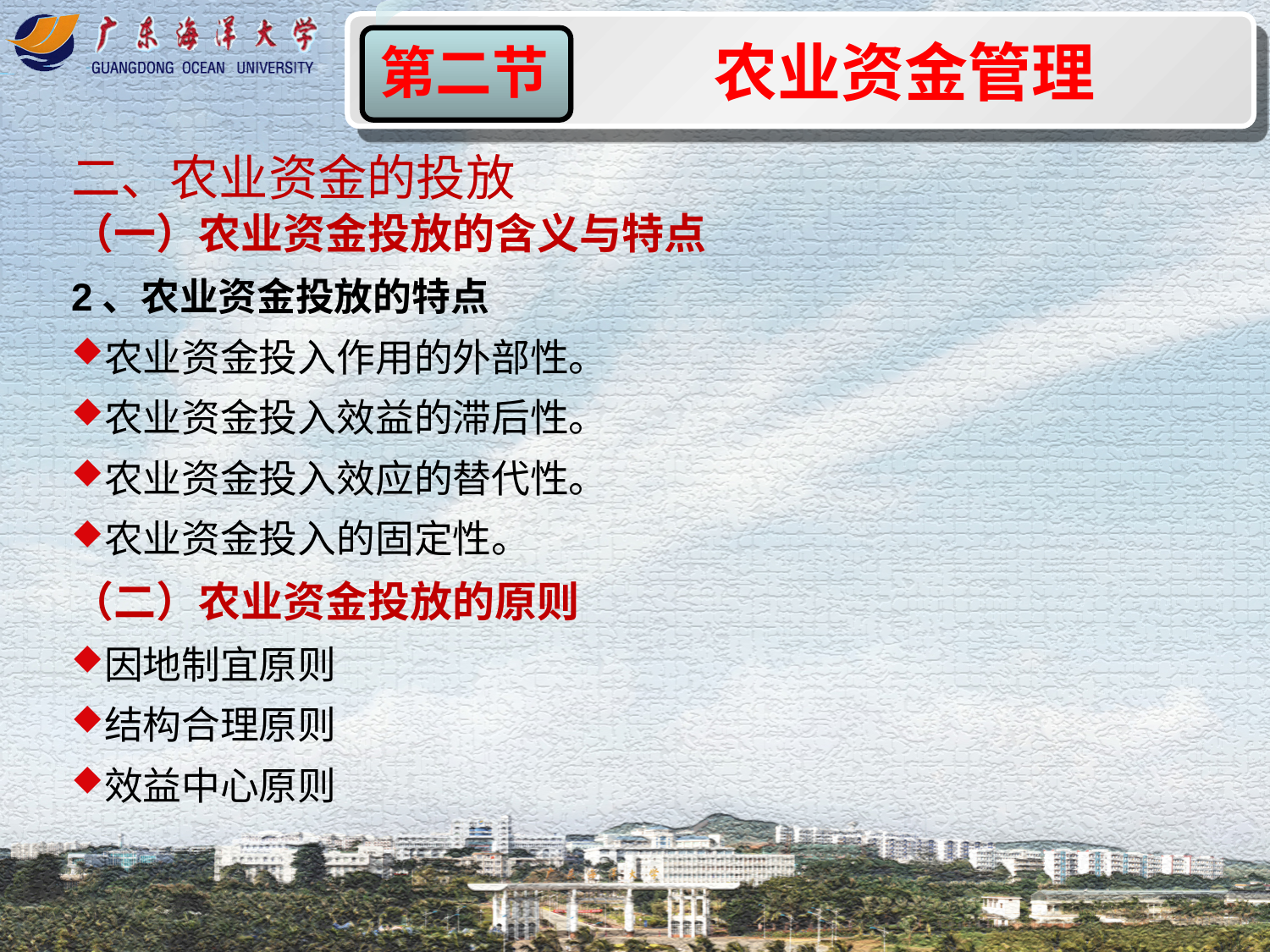

农业资金管理

第二节
二、农业资金的投放
（一）农业资金投放的含义与特点
2、农业资金投放的特点
农业资金投入作用的外部性。
农业资金投入效益的滞后性。
农业资金投入效应的替代性。
农业资金投入的固定性。
（二）农业资金投放的原则
因地制宜原则
结构合理原则
效益中心原则